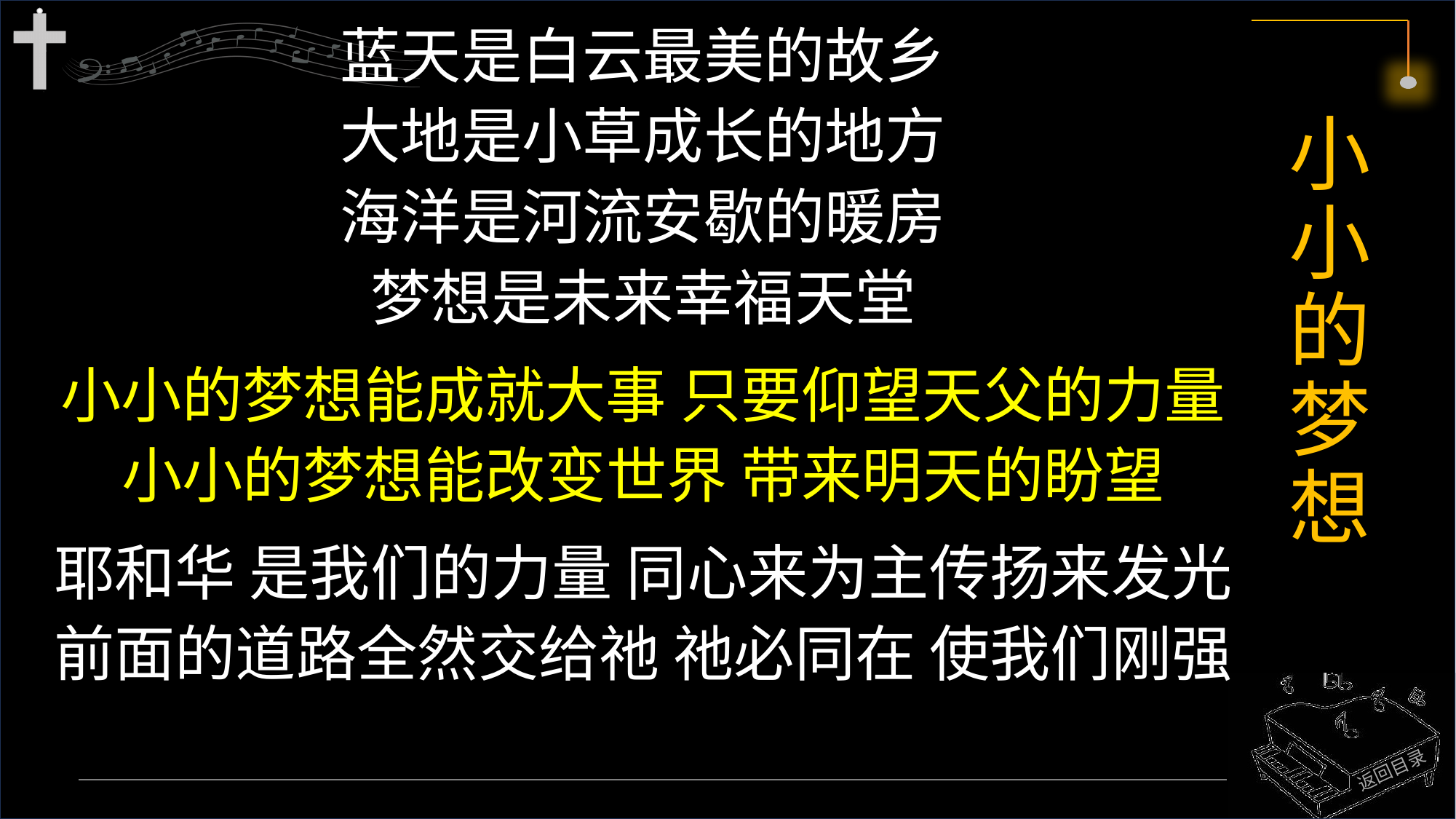

蓝天是白云最美的故乡
大地是小草成长的地方
海洋是河流安歇的暖房
梦想是未来幸福天堂

小小的梦想能成就大事 只要仰望天父的力量
小小的梦想能改变世界 带来明天的盼望

耶和华 是我们的力量 同心来为主传扬来发光
前面的道路全然交给祂 祂必同在 使我们刚强

# 小小的梦想